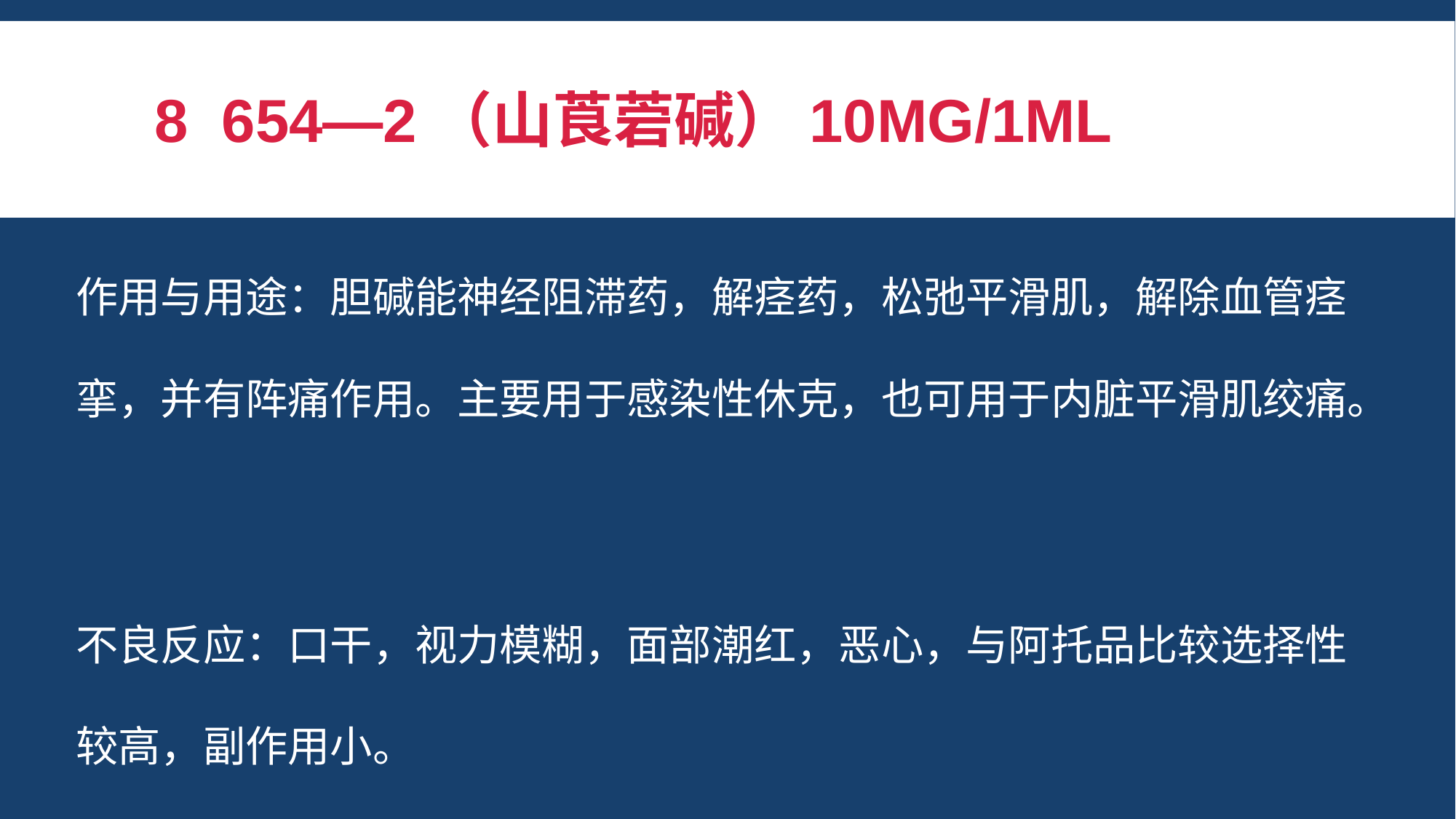

# 8  654—2（山莨菪碱）10mg/1ml
作用与用途：胆碱能神经阻滞药，解痉药，松弛平滑肌，解除血管痉挛，并有阵痛作用。主要用于感染性休克，也可用于内脏平滑肌绞痛。

不良反应：口干，视力模糊，面部潮红，恶心，与阿托品比较选择性较高，副作用小。